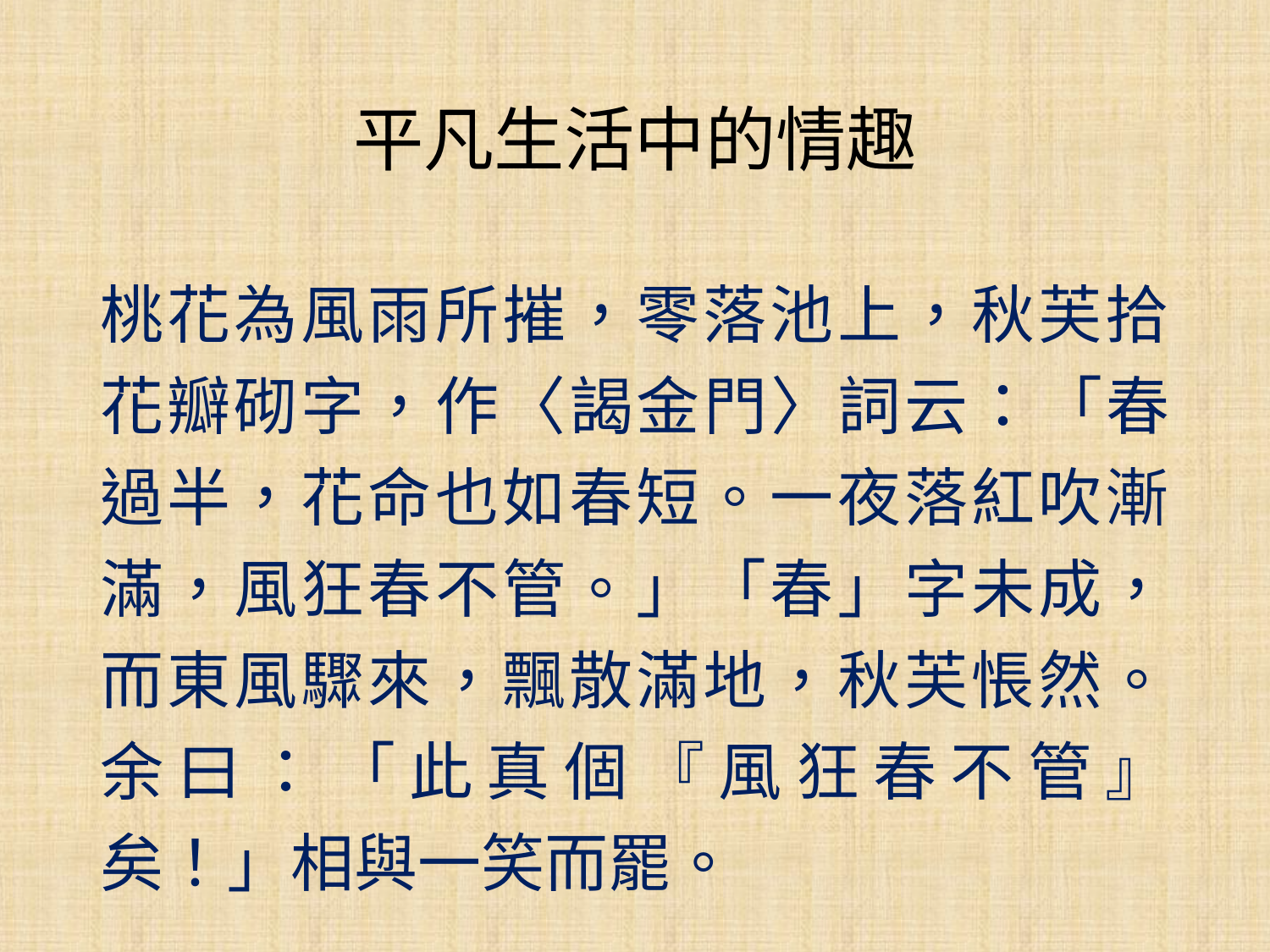

# 平凡生活中的情趣
桃花為風雨所摧，零落池上，秋芙拾花瓣砌字，作〈謁金門〉詞云：「春過半，花命也如春短。一夜落紅吹漸滿，風狂春不管。」「春」字未成，而東風驟來，飄散滿地，秋芙悵然。余曰：「此真個『風狂春不管』矣！」相與一笑而罷。